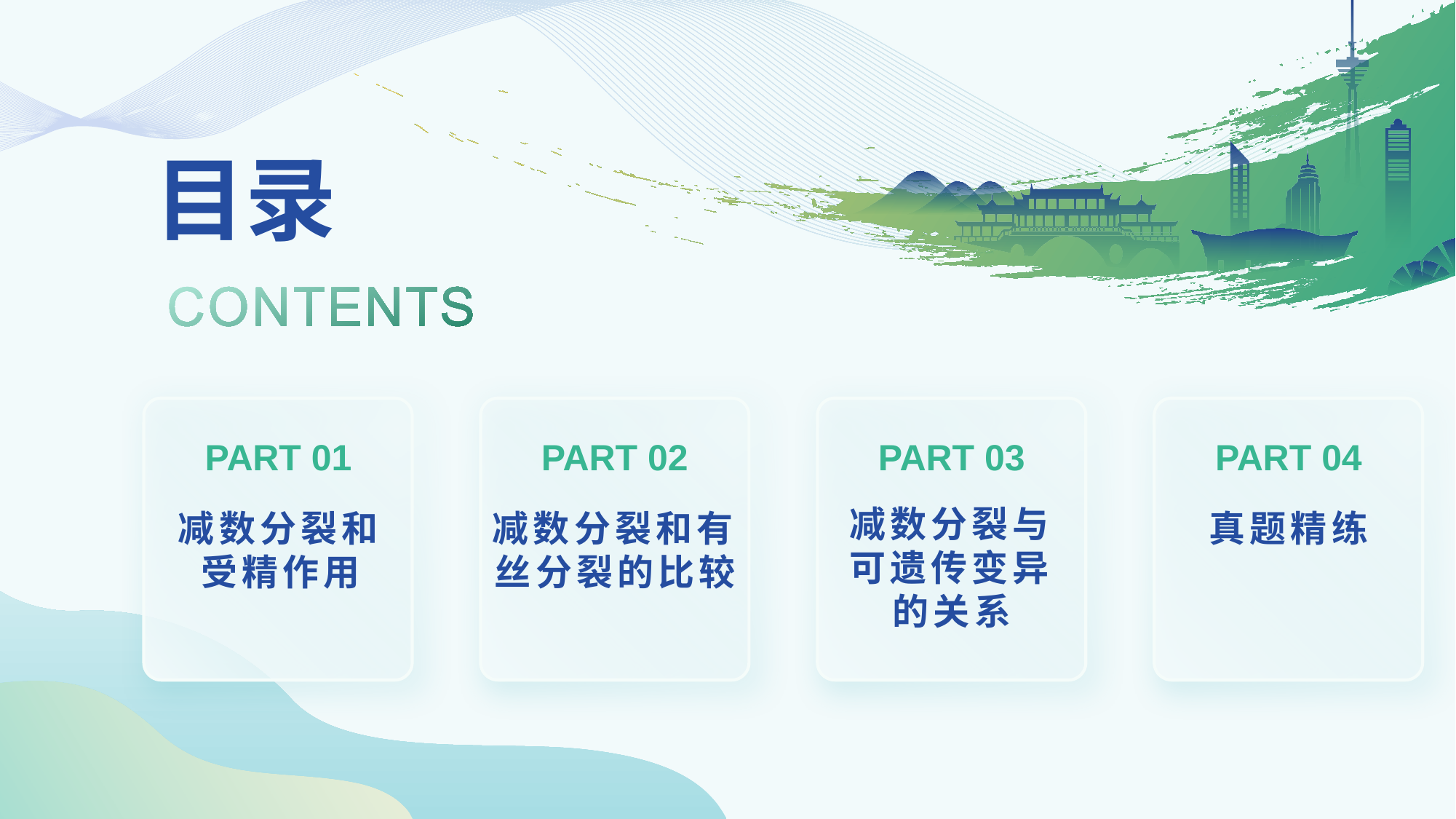

# 目录

PART 04
PART 02
PART 01
PART 03
减数分裂与可遗传变异的关系
真题精练
减数分裂和受精作用
减数分裂和有丝分裂的比较